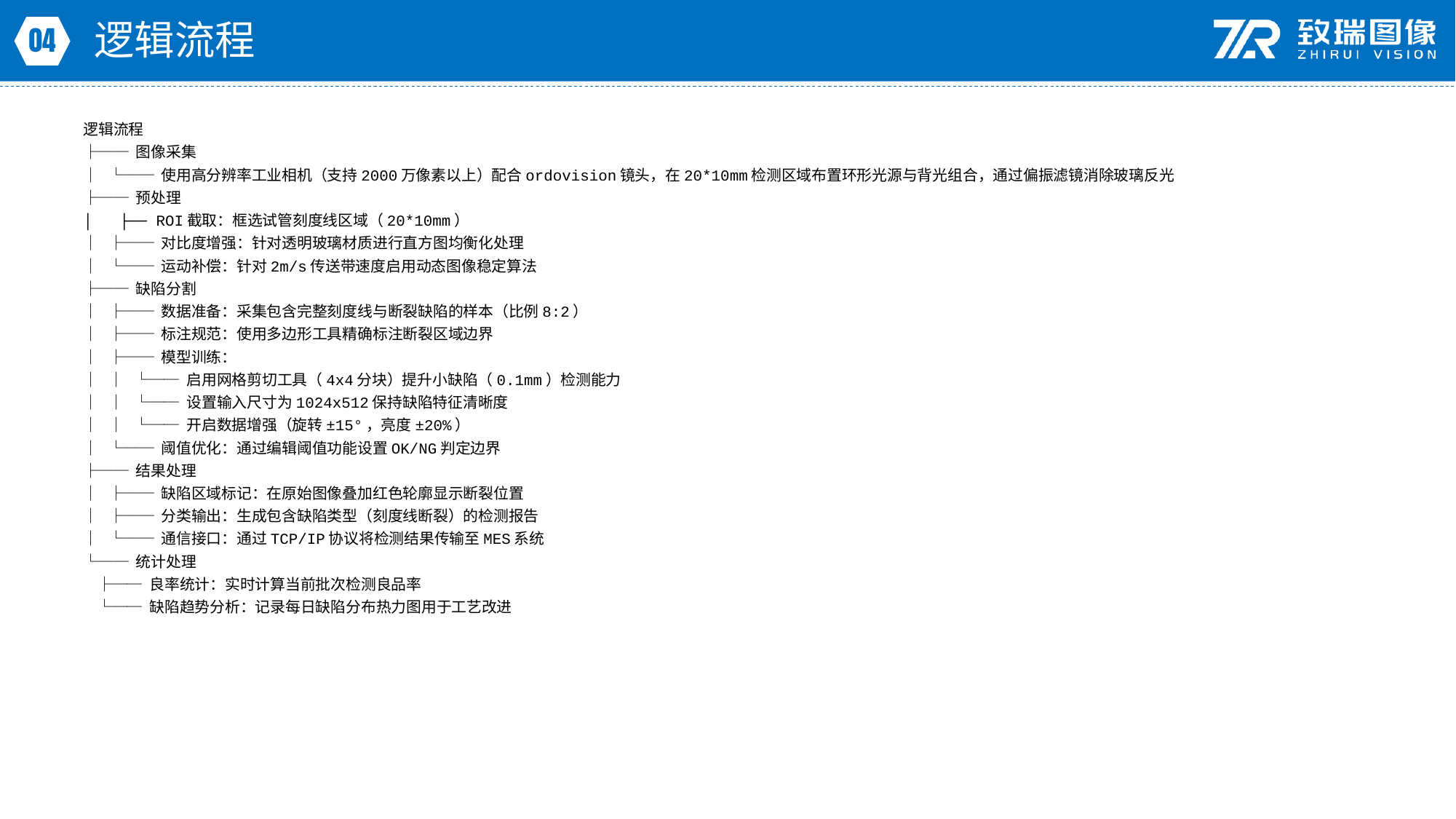

逻辑流程
04

逻辑流程
├── 图像采集
│   └── 使用高分辨率工业相机（支持2000万像素以上）配合ordovision镜头，在20*10mm检测区域布置环形光源与背光组合，通过偏振滤镜消除玻璃反光
├── 预处理
│   ├── ROI截取：框选试管刻度线区域（20*10mm）
│   ├── 对比度增强：针对透明玻璃材质进行直方图均衡化处理
│   └── 运动补偿：针对2m/s传送带速度启用动态图像稳定算法
├── 缺陷分割
│   ├── 数据准备：采集包含完整刻度线与断裂缺陷的样本（比例8:2）
│   ├── 标注规范：使用多边形工具精确标注断裂区域边界
│   ├── 模型训练：
│   │   └── 启用网格剪切工具（4x4分块）提升小缺陷（0.1mm）检测能力
│   │   └── 设置输入尺寸为1024x512保持缺陷特征清晰度
│   │   └── 开启数据增强（旋转±15°，亮度±20%）
│   └── 阈值优化：通过编辑阈值功能设置OK/NG判定边界
├── 结果处理
│   ├── 缺陷区域标记：在原始图像叠加红色轮廓显示断裂位置
│   ├── 分类输出：生成包含缺陷类型（刻度线断裂）的检测报告
│   └── 通信接口：通过TCP/IP协议将检测结果传输至MES系统
└── 统计处理
    ├── 良率统计：实时计算当前批次检测良品率
    └── 缺陷趋势分析：记录每日缺陷分布热力图用于工艺改进